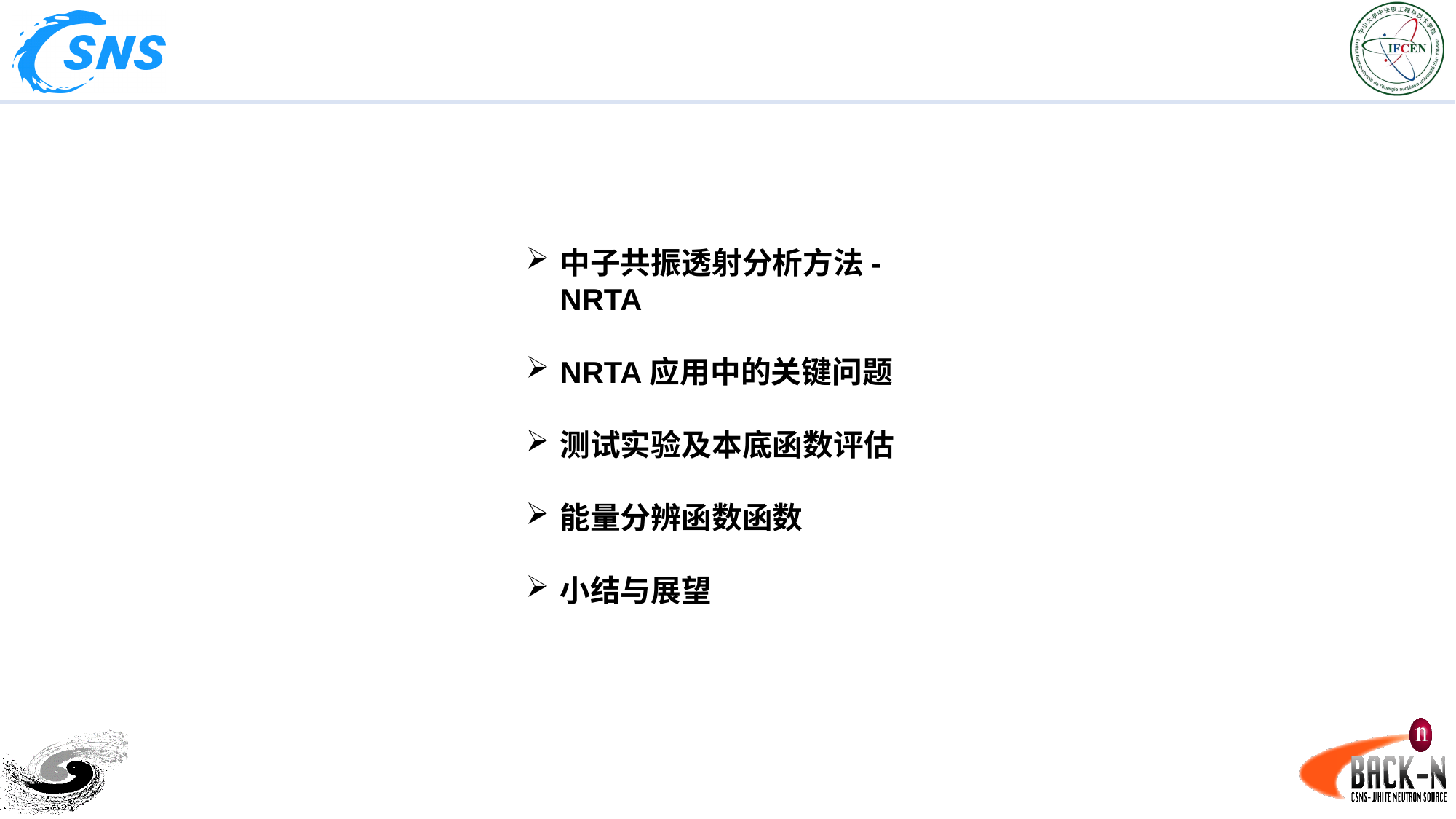

中子共振透射分析方法-NRTA

NRTA应用中的关键问题

测试实验及本底函数评估

能量分辨函数函数

小结与展望